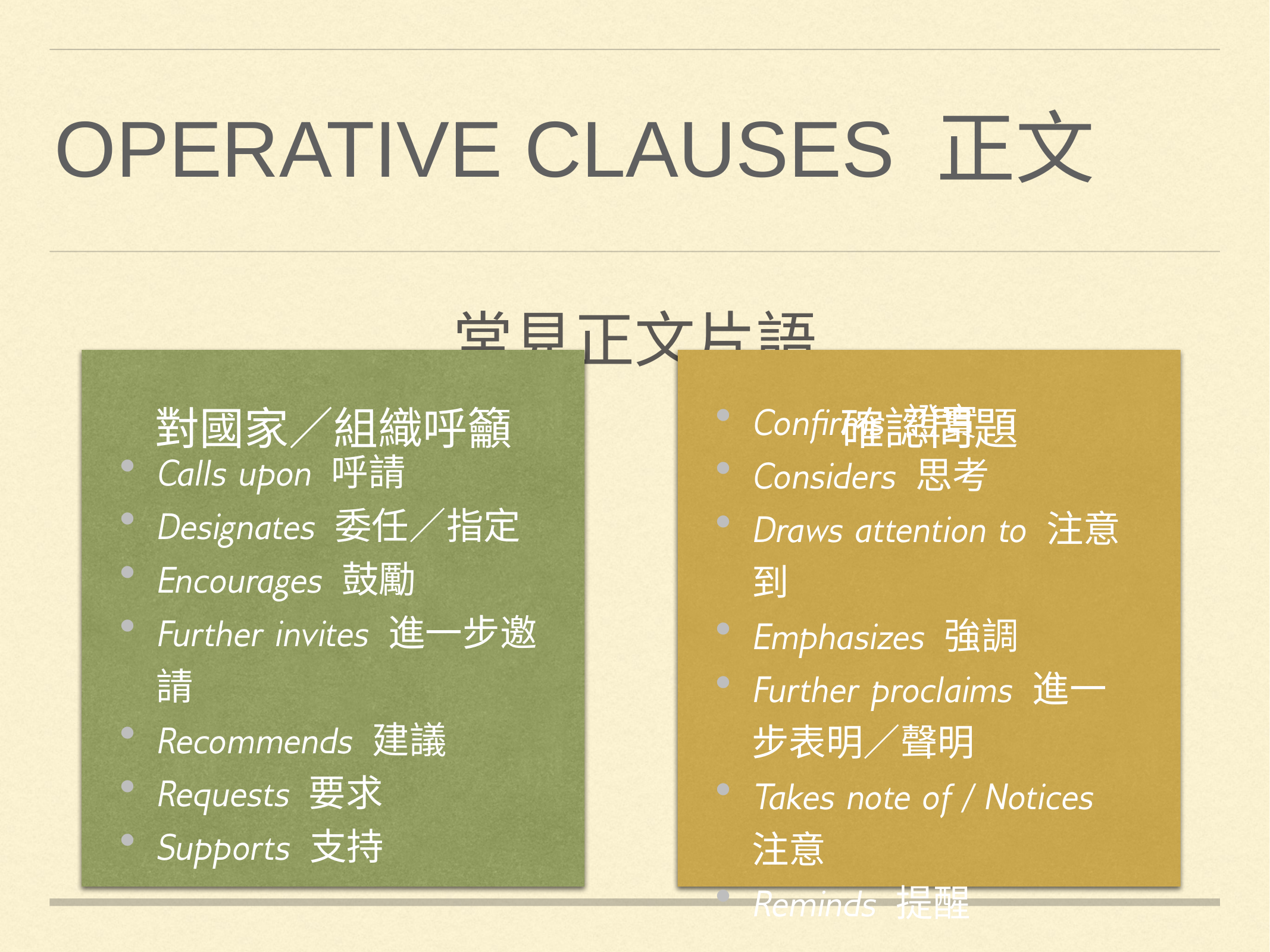

# operative clauses 正文
常見正文片語

對國家／組織呼籲
Calls upon 呼請
Designates 委任／指定
Encourages 鼓勵
Further invites 進一步邀請
Recommends 建議
Requests 要求
Supports 支持

確認問題
Confirms 證實
Considers 思考
Draws attention to 注意到
Emphasizes 強調
Further proclaims 進一步表明／聲明
Takes note of / Notices 注意
Reminds 提醒